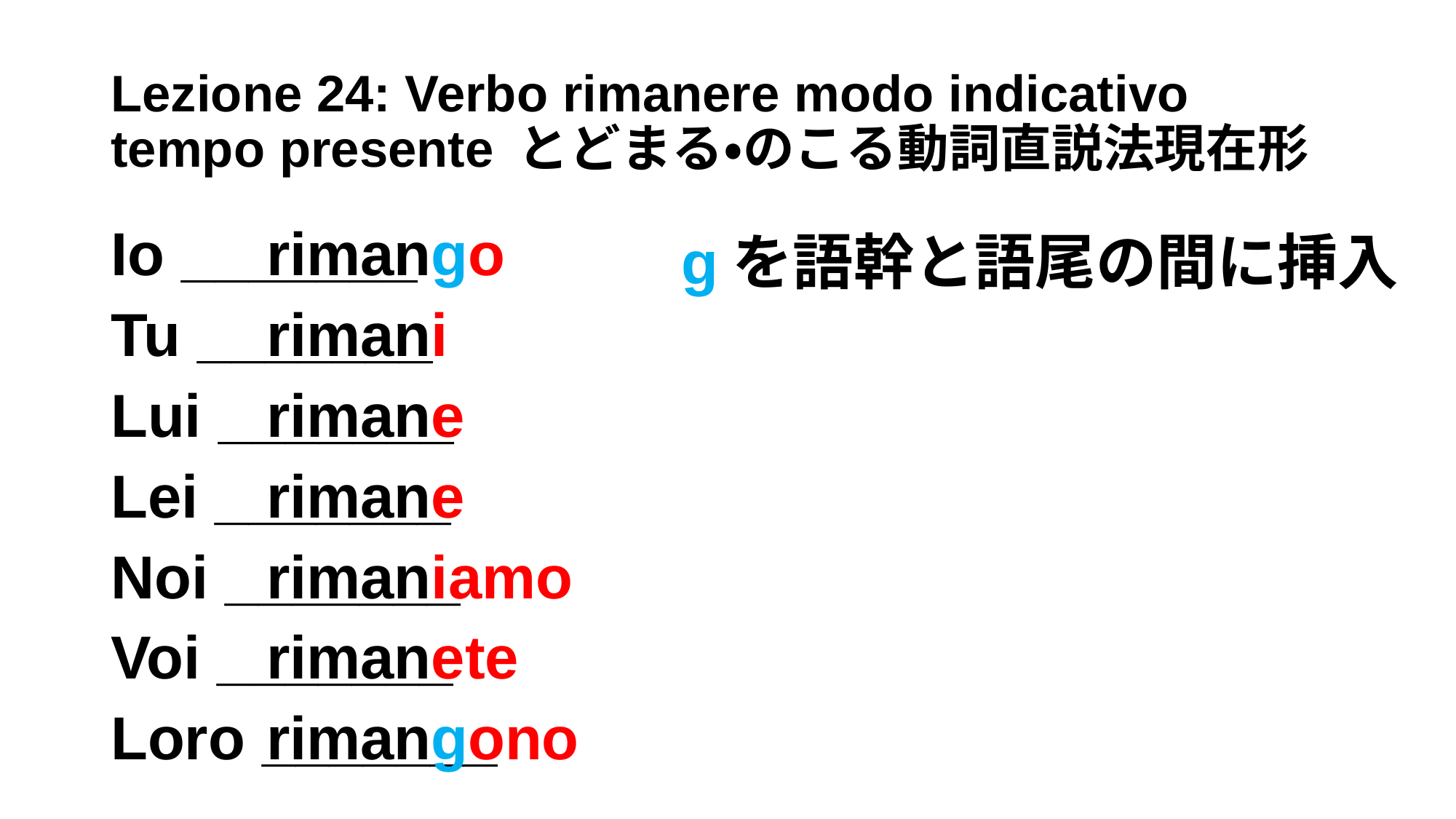

# Lezione 24: Verbo rimanere modo indicativo tempo presente とどまる・のこる動詞直説法現在形
Io _______
Tu _______
Lui _______
Lei _______
Noi _______
Voi _______
Loro _______

rimango
rimani
rimane
rimane
rimaniamo
rimanete
rimangono

gを語幹と語尾の間に挿入